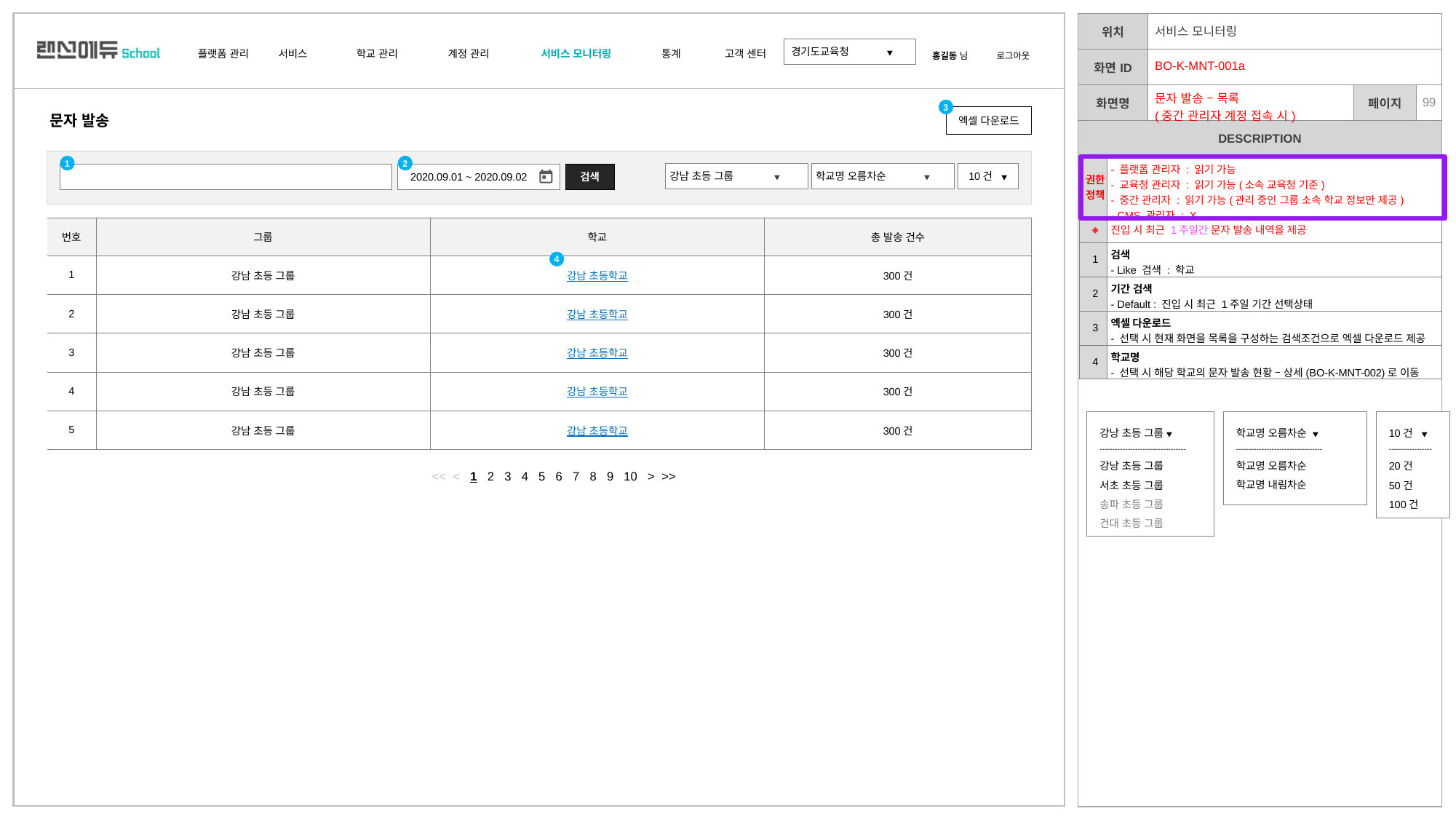

|  | 서비스 모니터링 |  |  |
| --- | --- | --- | --- |
|  | BO-K-MNT-001a |  |  |
|  | 문자 발송 – 목록 (중간 관리자 계정 접속 시) |  |  |
3
엑셀 다운로드
문자 발송

2
1

| 권한 정책 | - 플랫폼 관리자 : 읽기 가능 - 교육청 관리자 : 읽기 가능(소속 교육청 기준) - 중간 관리자 : 읽기 가능(관리 중인 그룹 소속 학교 정보만 제공) - CMS 관리자 : X |
| --- | --- |
| ※ | 진입 시 최근 1주일간 문자 발송 내역을 제공 |
| 1 | 검색 - Like 검색 : 학교 |
| 2 | 기간 검색 - Default : 진입 시 최근 1주일 기간 선택상태 |
| 3 | 엑셀 다운로드 - 선택 시 현재 화면을 목록을 구성하는 검색조건으로 엑셀 다운로드 제공 |
| 4 | 학교명 - 선택 시 해당 학교의 문자 발송 현황 – 상세(BO-K-MNT-002)로 이동 |
강남 초등 그룹              ▼
학교명 오름차순             ▼
10건   ▼
2020.09.01 ~ 2020.09.02

검색

| 번호 | 그룹 | 학교 | 총 발송 건수 |
| --- | --- | --- | --- |
| 1 | 강남 초등 그룹 | 강남 초등학교 | 300건 |
| 2 | 강남 초등 그룹 | 강남 초등학교 | 300건 |
| 3 | 강남 초등 그룹 | 강남 초등학교 | 300건 |
| 4 | 강남 초등 그룹 | 강남 초등학교 | 300건 |
| 5 | 강남 초등 그룹 | 강남 초등학교 | 300건 |
4
강낭 초등 그룹 ▼
----------------------------------
강낭 초등 그룹
서초 초등 그룹
송파 초등 그룹
건대 초등 그룹
학교명 오름차순  ▼
----------------------------------
학교명 오름차순
학교명 내림차순
10건   ▼
-----------------
20건
50건
100건
<<  <   1   2   3   4   5   6   7   8   9   10   >  >>